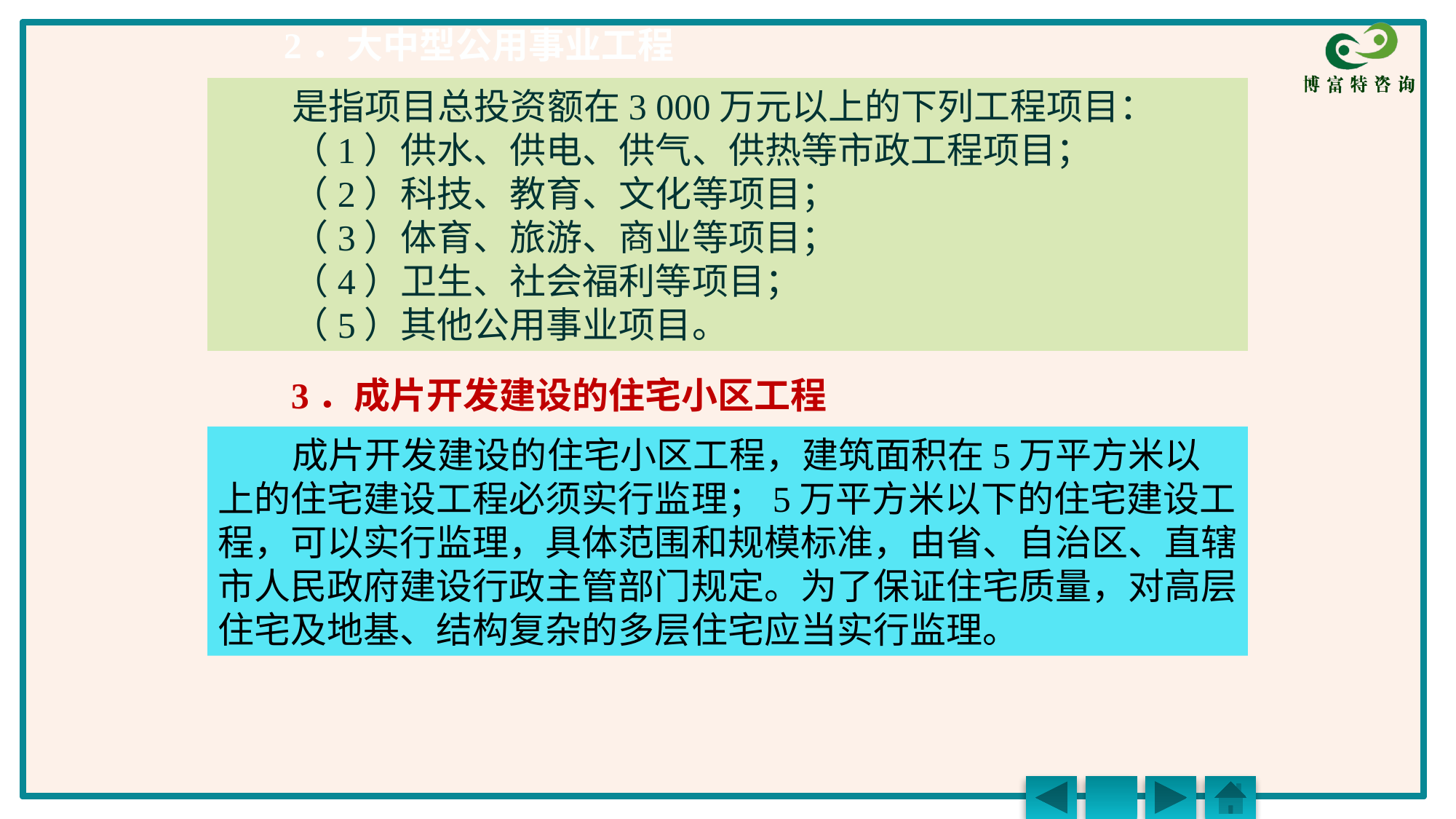

2．大中型公用事业工程
        是指项目总投资额在3 000万元以上的下列工程项目：
        （1）供水、供电、供气、供热等市政工程项目；
        （2）科技、教育、文化等项目；
        （3）体育、旅游、商业等项目；
        （4）卫生、社会福利等项目；
        （5）其他公用事业项目。
        3．成片开发建设的住宅小区工程
        成片开发建设的住宅小区工程，建筑面积在5万平方米以上的住宅建设工程必须实行监理；5万平方米以下的住宅建设工程，可以实行监理，具体范围和规模标准，由省、自治区、直辖市人民政府建设行政主管部门规定。为了保证住宅质量，对高层住宅及地基、结构复杂的多层住宅应当实行监理。